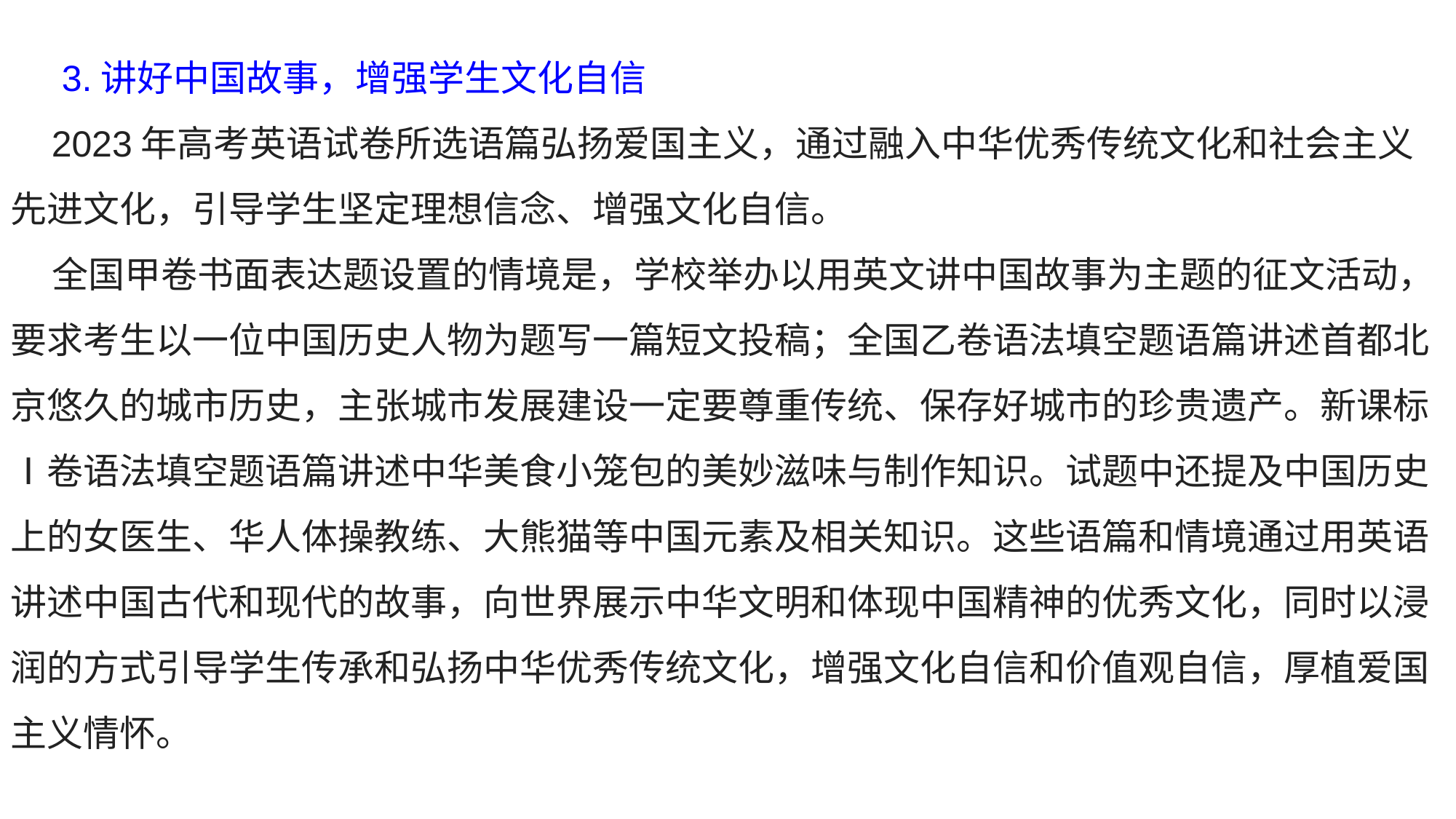

3.讲好中国故事，增强学生文化自信
    2023年高考英语试卷所选语篇弘扬爱国主义，通过融入中华优秀传统文化和社会主义先进文化，引导学生坚定理想信念、增强文化自信。
    全国甲卷书面表达题设置的情境是，学校举办以用英文讲中国故事为主题的征文活动，要求考生以一位中国历史人物为题写一篇短文投稿；全国乙卷语法填空题语篇讲述首都北京悠久的城市历史，主张城市发展建设一定要尊重传统、保存好城市的珍贵遗产。新课标Ⅰ卷语法填空题语篇讲述中华美食小笼包的美妙滋味与制作知识。试题中还提及中国历史上的女医生、华人体操教练、大熊猫等中国元素及相关知识。这些语篇和情境通过用英语讲述中国古代和现代的故事，向世界展示中华文明和体现中国精神的优秀文化，同时以浸润的方式引导学生传承和弘扬中华优秀传统文化，增强文化自信和价值观自信，厚植爱国主义情怀。